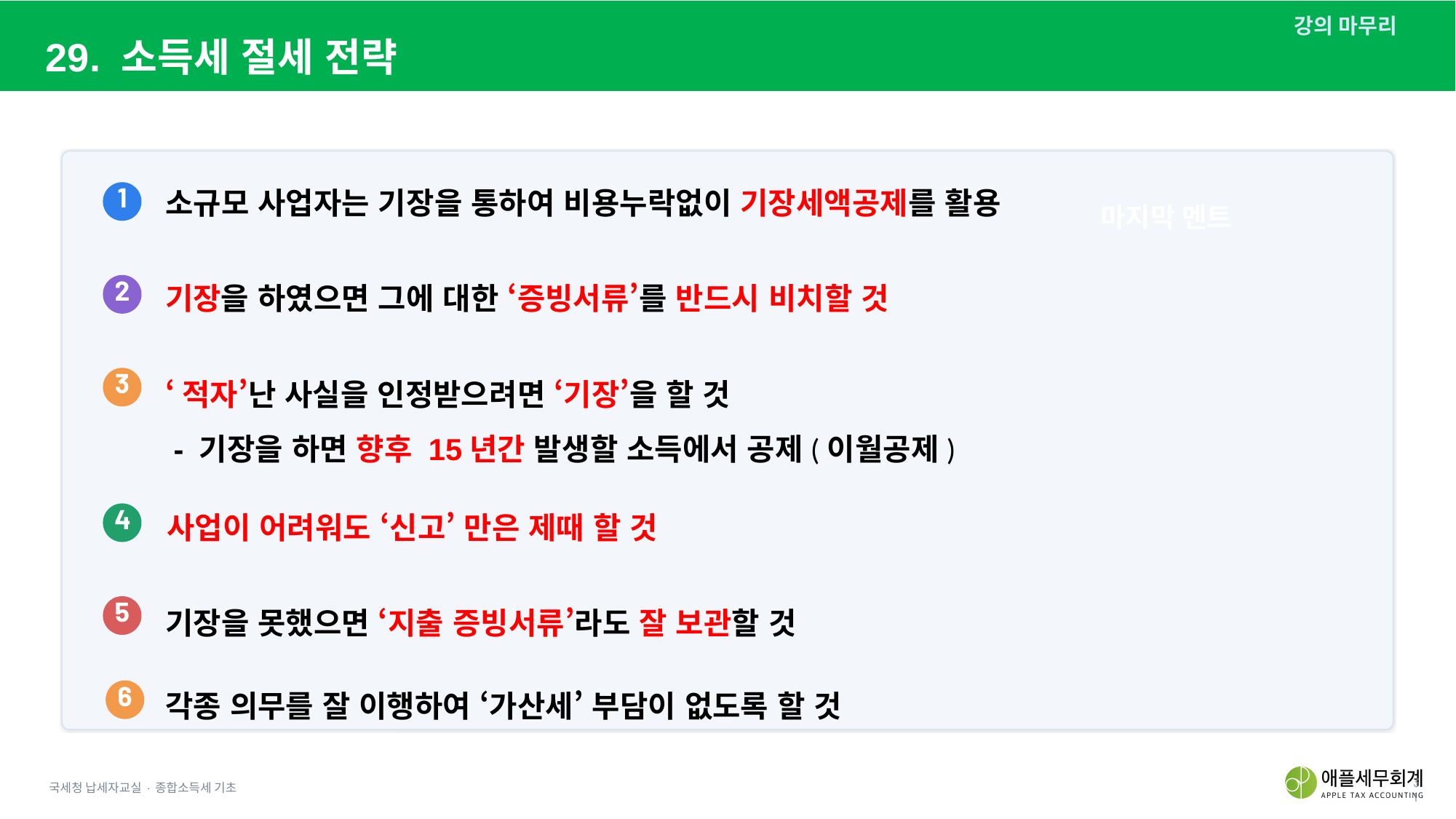

강의 마무리
29. 소득세 절세 전략

소규모 사업자는 기장을 통하여 비용누락없이 기장세액공제를 활용

1
마지막 멘트
기장을 하였으면 그에 대한 ‘증빙서류’를 반드시 비치할 것

2
‘적자’난 사실을 인정받으려면 ‘기장’을 할 것
 - 기장을 하면 향후 15년간 발생할 소득에서 공제(이월공제)

3
사업이 어려워도 ‘신고’ 만은 제때 할 것

4
기장을 못했으면 ‘지출 증빙서류’라도 잘 보관할 것

5
각종 의무를 잘 이행하여 ‘가산세’ 부담이 없도록 할 것

6
국세청 납세자교실 · 종합소득세 기초
31